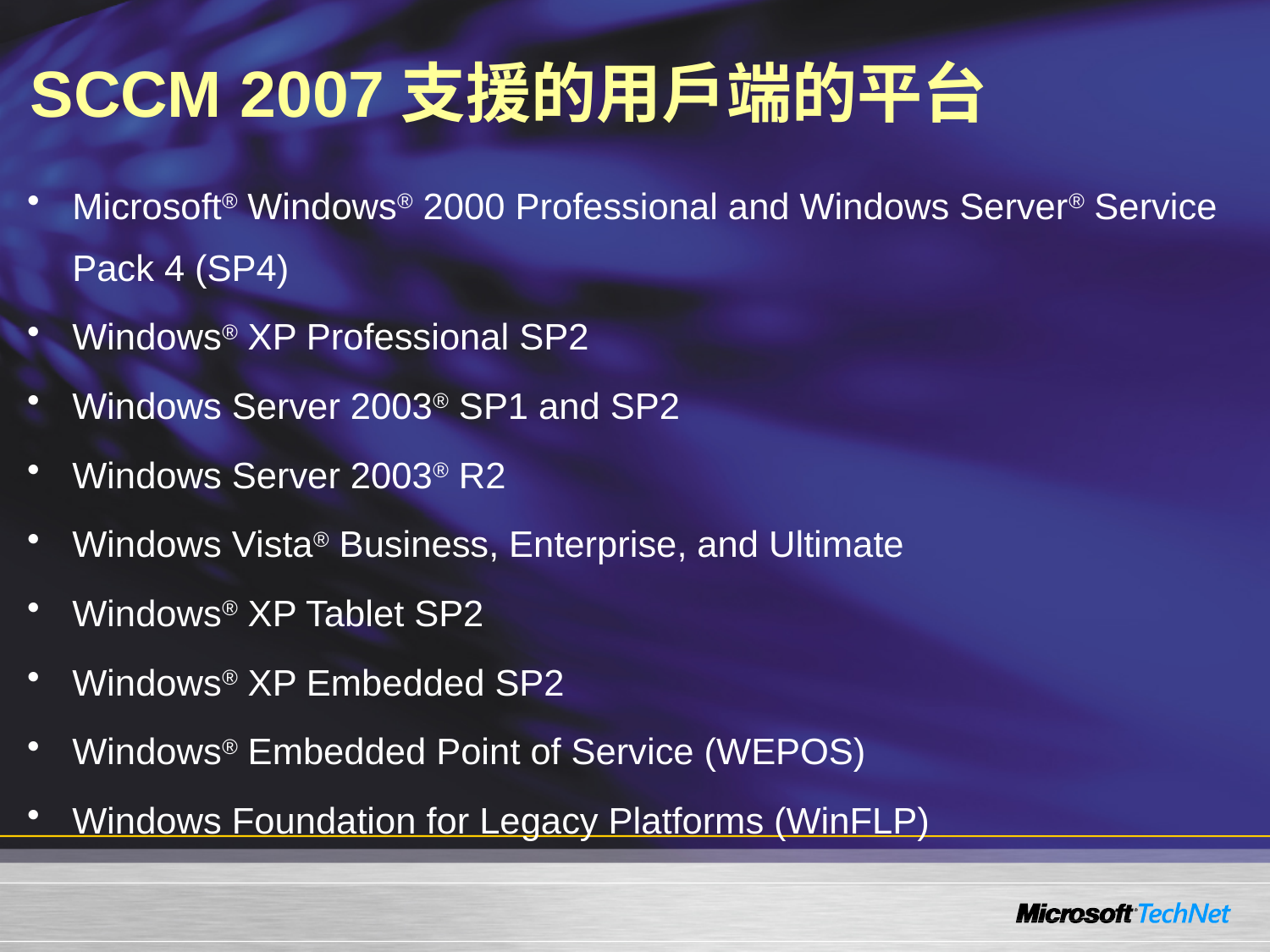

# SCCM 2007支援的用戶端的平台
Microsoft® Windows® 2000 Professional and Windows Server® Service Pack 4 (SP4)
Windows® XP Professional SP2
Windows Server 2003® SP1 and SP2
Windows Server 2003® R2
Windows Vista® Business, Enterprise, and Ultimate
Windows® XP Tablet SP2
Windows® XP Embedded SP2
Windows® Embedded Point of Service (WEPOS)
Windows Foundation for Legacy Platforms (WinFLP)